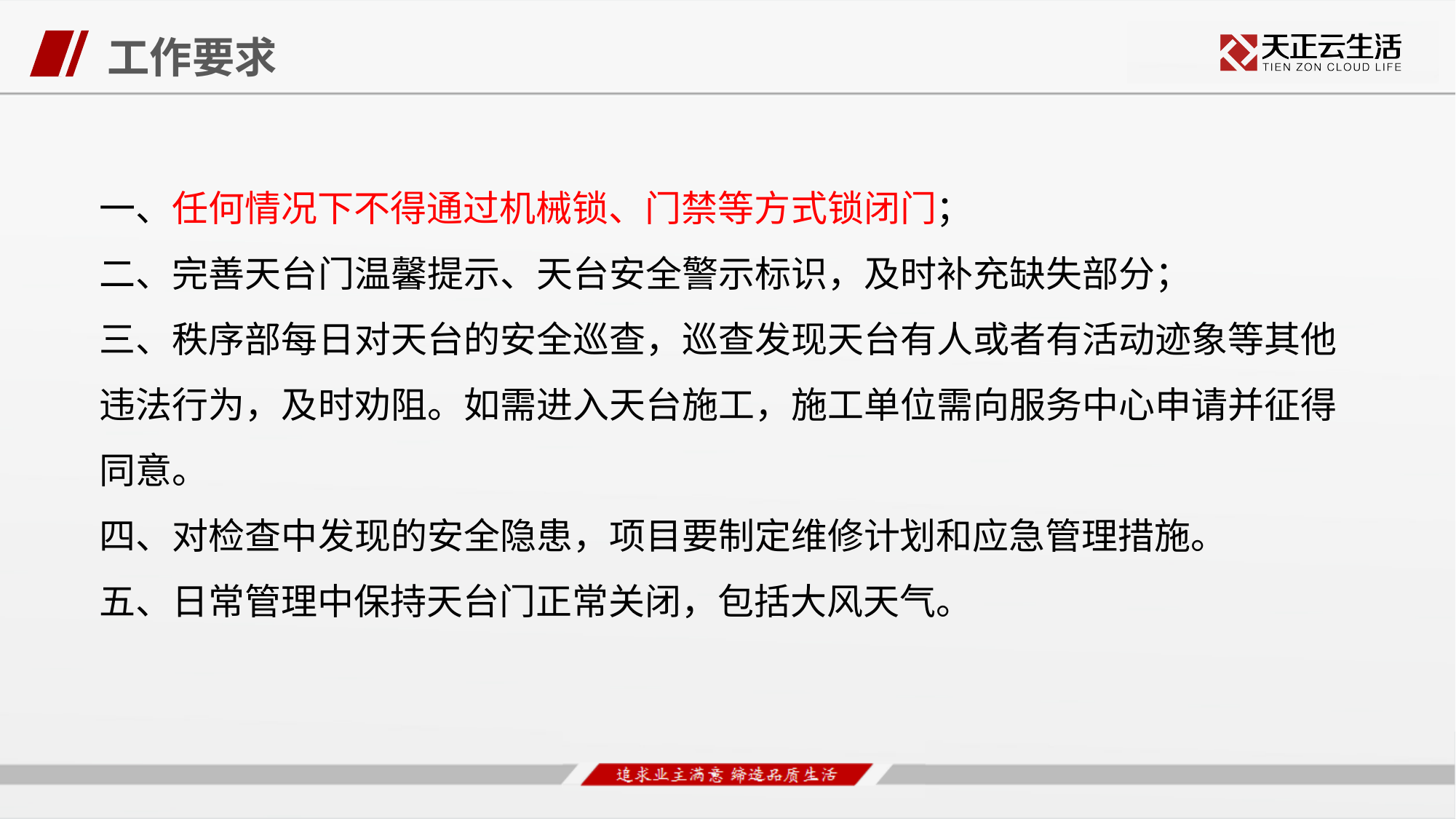

工作要求

一、任何情况下不得通过机械锁、门禁等方式锁闭门；
二、完善天台门温馨提示、天台安全警示标识，及时补充缺失部分；
三、秩序部每日对天台的安全巡查，巡查发现天台有人或者有活动迹象等其他违法行为，及时劝阻。如需进入天台施工，施工单位需向服务中心申请并征得同意。
四、对检查中发现的安全隐患，项目要制定维修计划和应急管理措施。
五、日常管理中保持天台门正常关闭，包括大风天气。